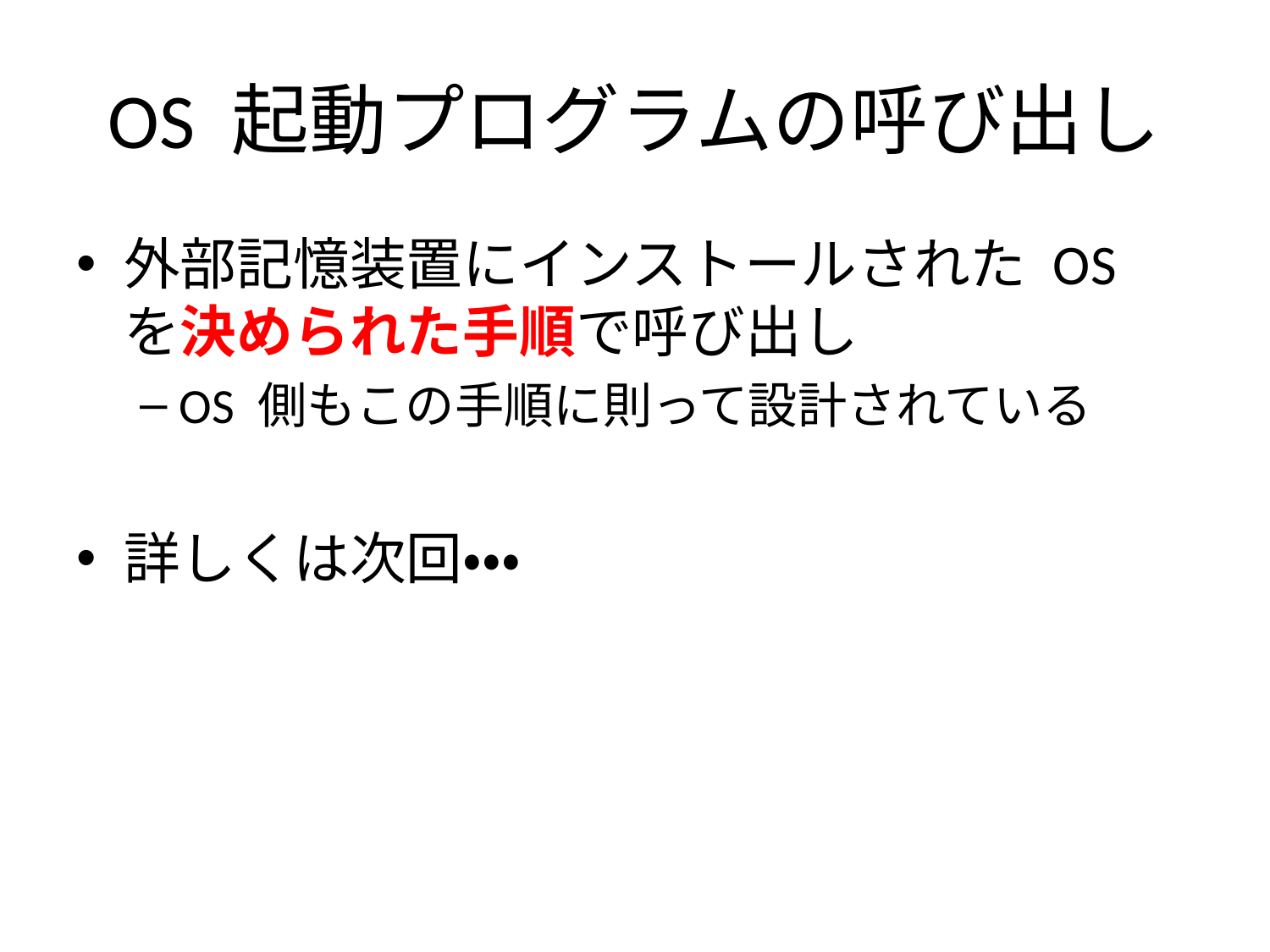

# OS 起動プログラムの呼び出し
外部記憶装置にインストールされた OS を決められた手順で呼び出し
OS 側もこの手順に則って設計されている

詳しくは次回・・・